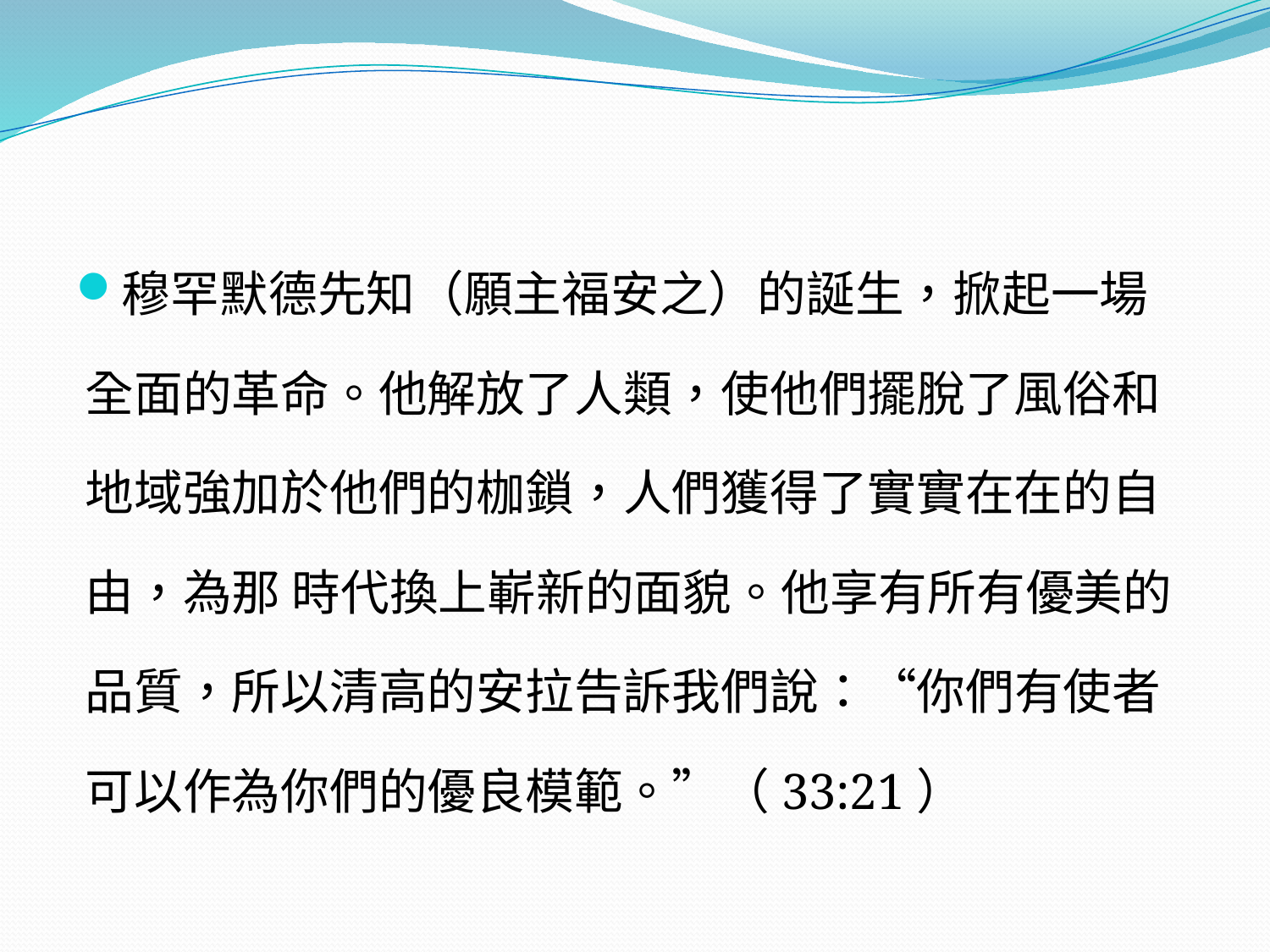

穆罕默德先知（願主福安之）的誕生，掀起一場全面的革命。他解放了人類，使他們擺脫了風俗和地域強加於他們的枷鎖，人們獲得了實實在在的自由，為那 時代換上嶄新的面貌。他享有所有優美的品質，所以清高的安拉告訴我們說：“你們有使者可以作為你們的優良模範。”（33:21）